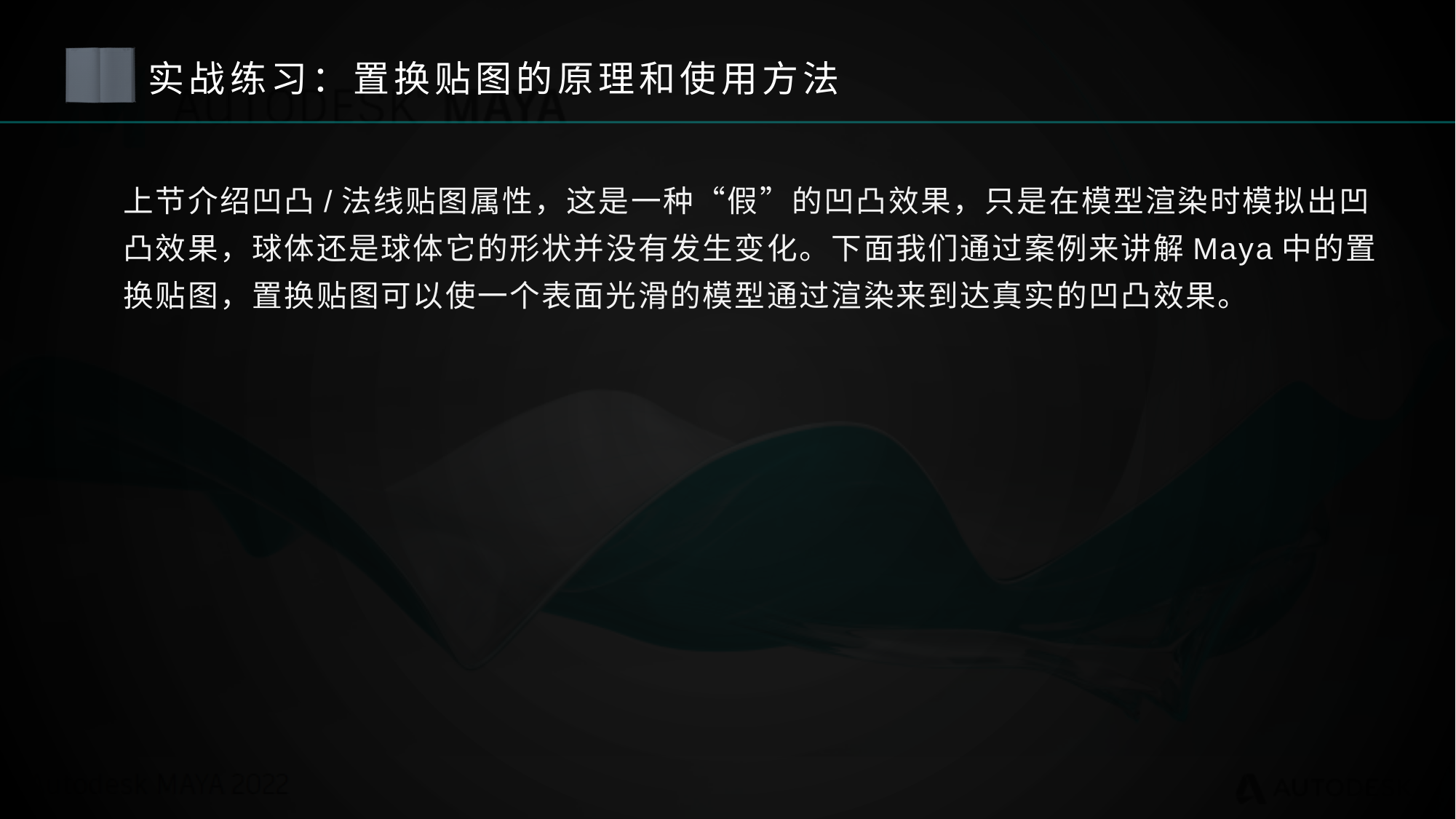

实战练习：置换贴图的原理和使用方法
上节介绍凹凸/法线贴图属性，这是一种“假”的凹凸效果，只是在模型渲染时模拟出凹凸效果，球体还是球体它的形状并没有发生变化。下面我们通过案例来讲解Maya中的置换贴图，置换贴图可以使一个表面光滑的模型通过渲染来到达真实的凹凸效果。